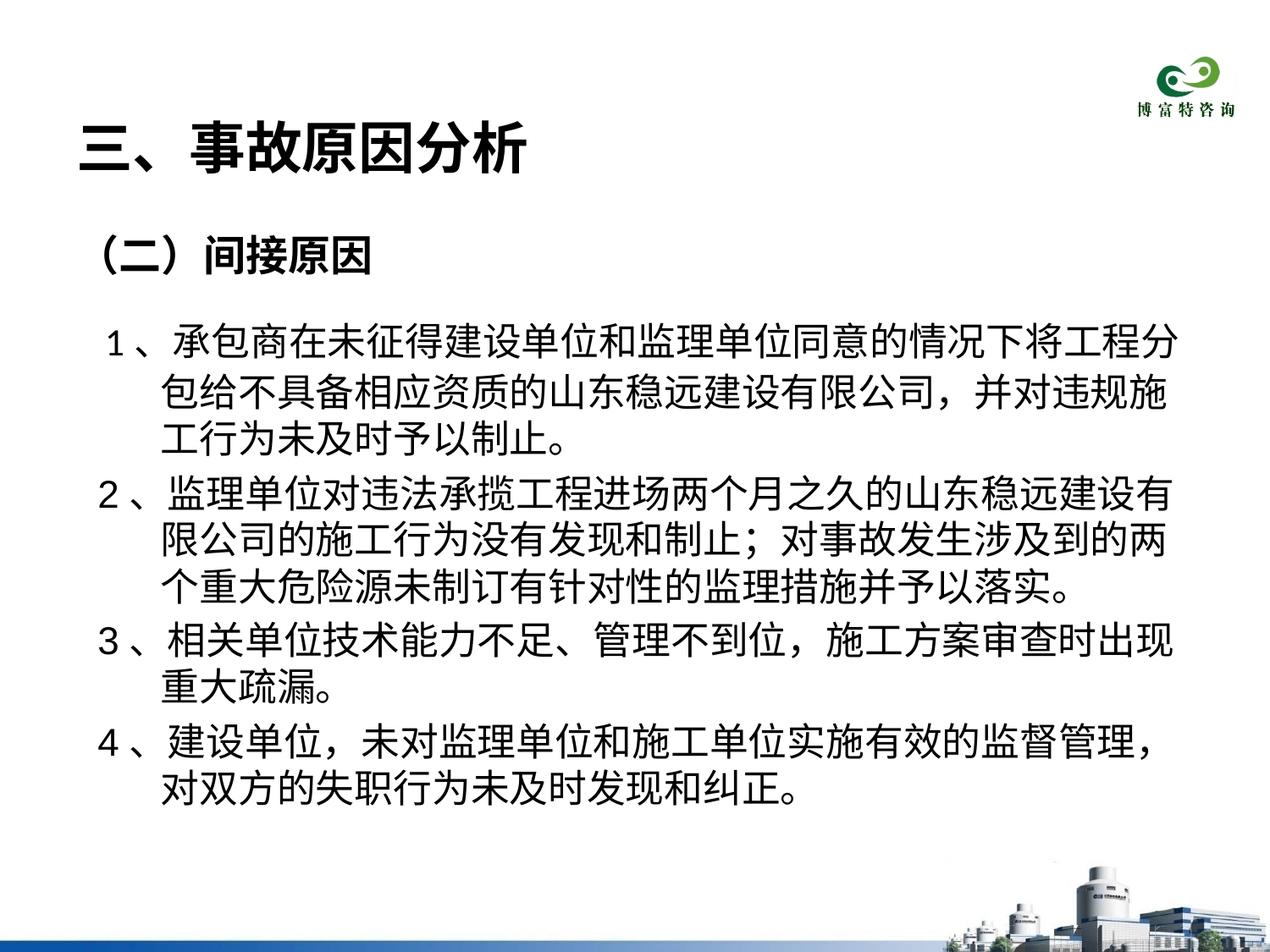

# 三、事故原因分析
（二）间接原因
  1、承包商在未征得建设单位和监理单位同意的情况下将工程分包给不具备相应资质的山东稳远建设有限公司，并对违规施工行为未及时予以制止。
  2、监理单位对违法承揽工程进场两个月之久的山东稳远建设有限公司的施工行为没有发现和制止；对事故发生涉及到的两个重大危险源未制订有针对性的监理措施并予以落实。
  3、相关单位技术能力不足、管理不到位，施工方案审查时出现重大疏漏。
  4、建设单位，未对监理单位和施工单位实施有效的监督管理，对双方的失职行为未及时发现和纠正。